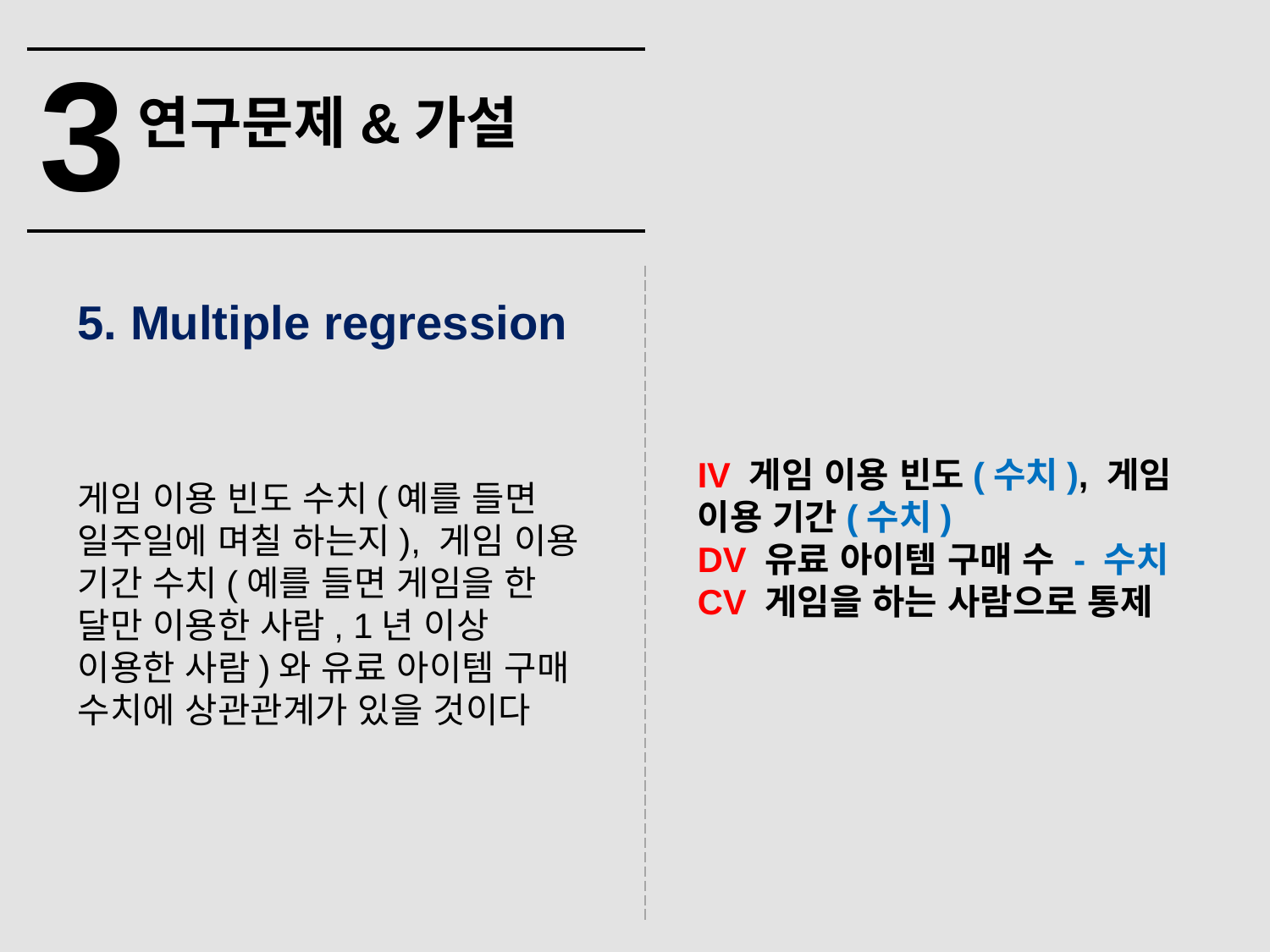

3
연구문제&가설
5. Multiple regression

게임 이용 빈도 수치(예를 들면 일주일에 며칠 하는지), 게임 이용 기간 수치(예를 들면 게임을 한 달만 이용한 사람, 1년 이상 이용한 사람)와 유료 아이템 구매 수치에 상관관계가 있을 것이다
IV 게임 이용 빈도(수치), 게임 이용 기간(수치)
DV 유료 아이템 구매 수 - 수치
CV 게임을 하는 사람으로 통제